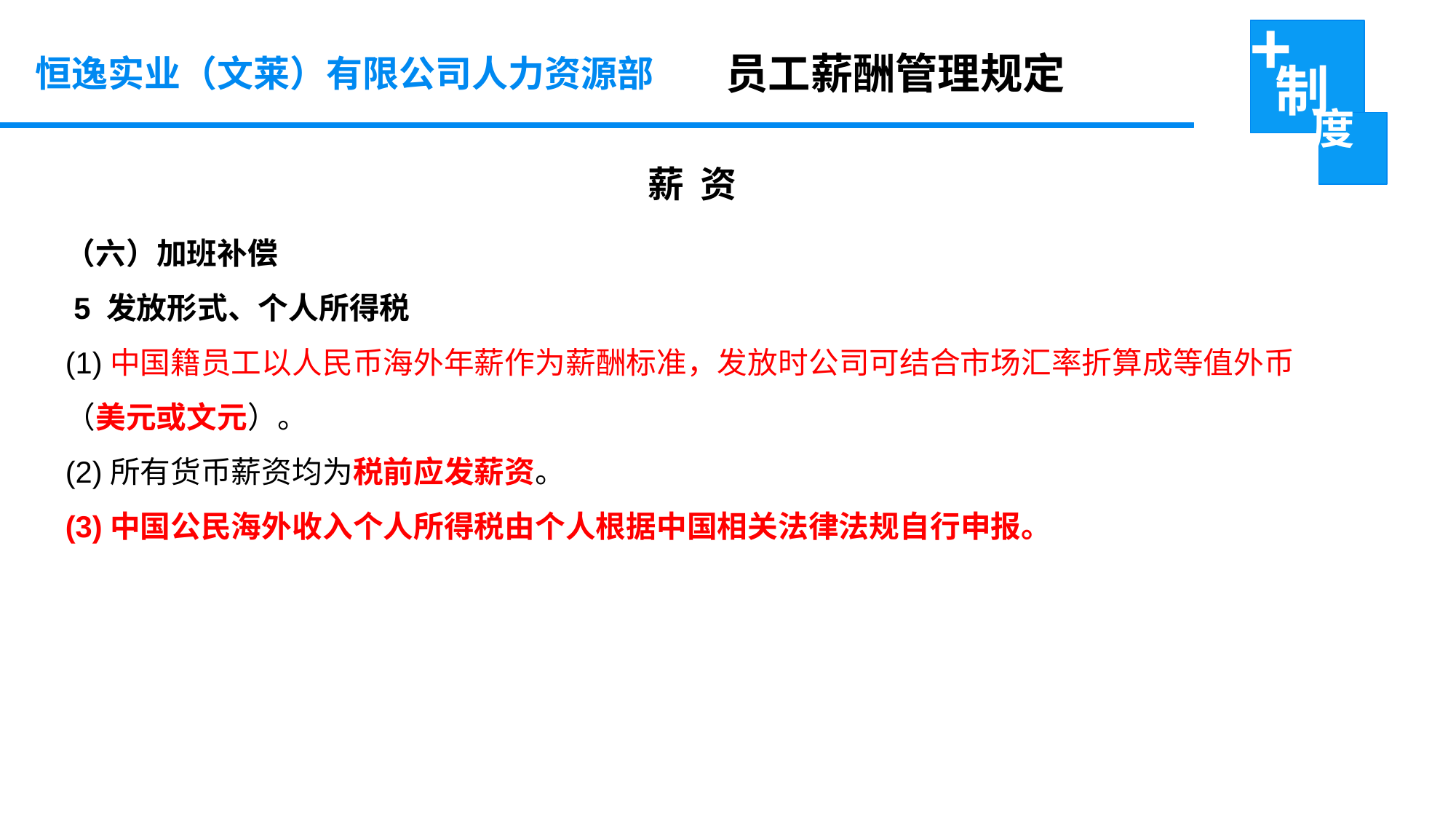

员工薪酬管理规定
恒逸实业（文莱）有限公司人力资源部
 薪  资
（六）加班补偿
 5 发放形式、个人所得税
(1)中国籍员工以人民币海外年薪作为薪酬标准，发放时公司可结合市场汇率折算成等值外币（美元或文元）。
(2)所有货币薪资均为税前应发薪资。
(3)中国公民海外收入个人所得税由个人根据中国相关法律法规自行申报。